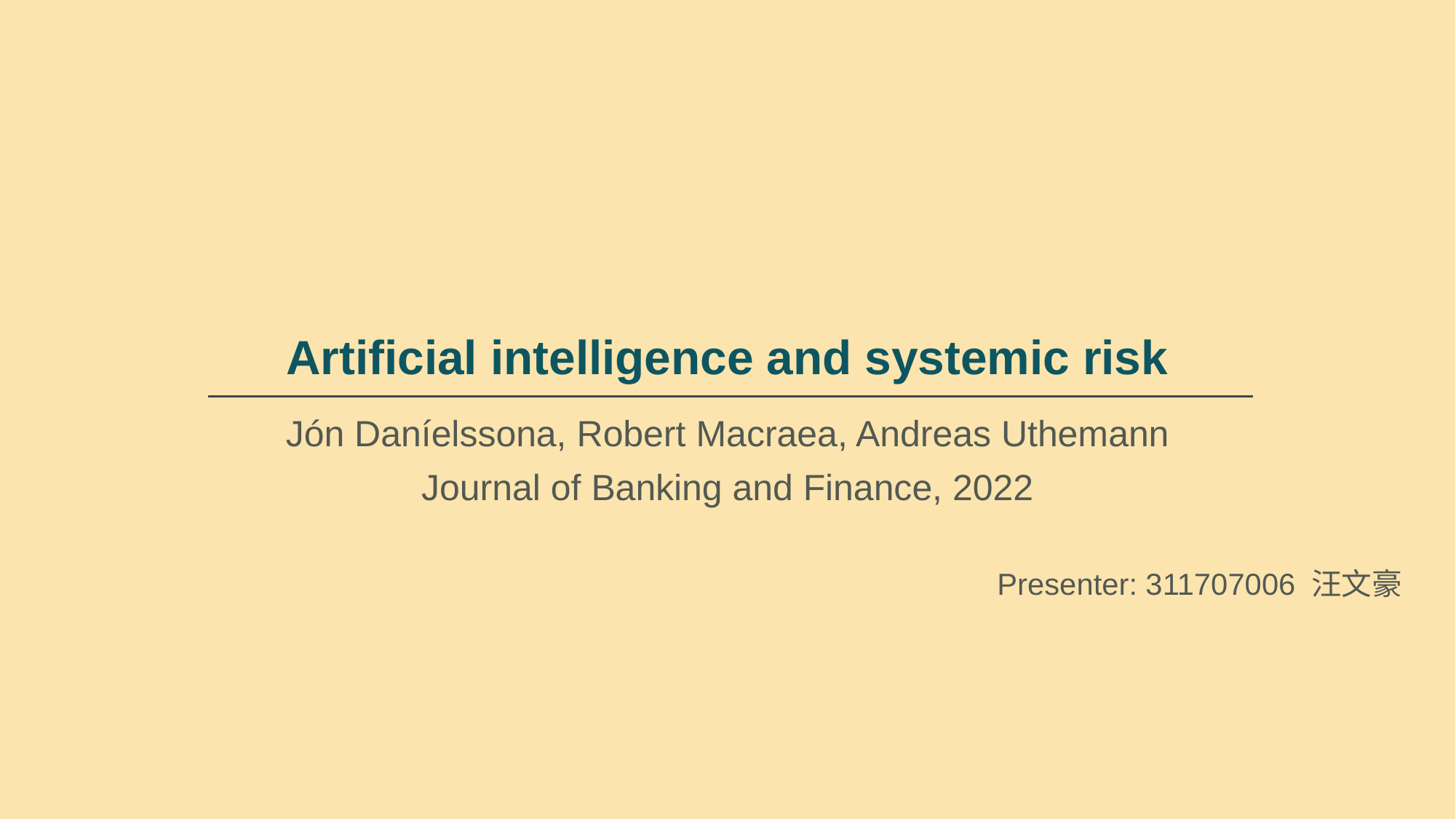

# Artificial intelligence and systemic risk
Jón Daníelssona, Robert Macraea, Andreas Uthemann
Journal of Banking and Finance, 2022
Presenter: 311707006 汪文豪